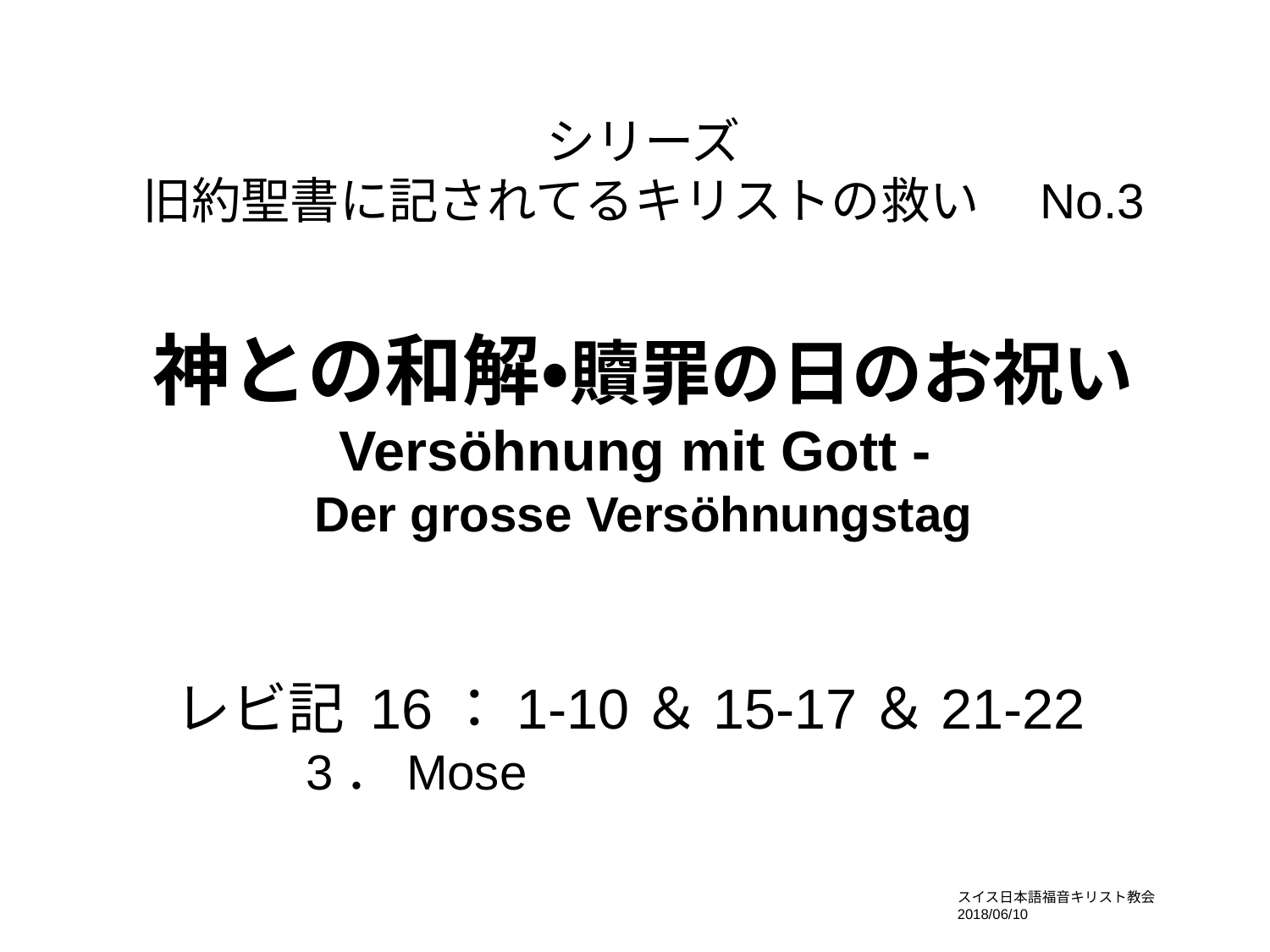

# シリーズ 旧約聖書に記されてるキリストの救い　No.3 神との和解・贖罪の日のお祝い Versöhnung mit Gott - Der grosse Versöhnungstag

レビ記 16：1-10＆15-17＆21-22
	　　 3．Mose
スイス日本語福音キリスト教会　2018/06/10